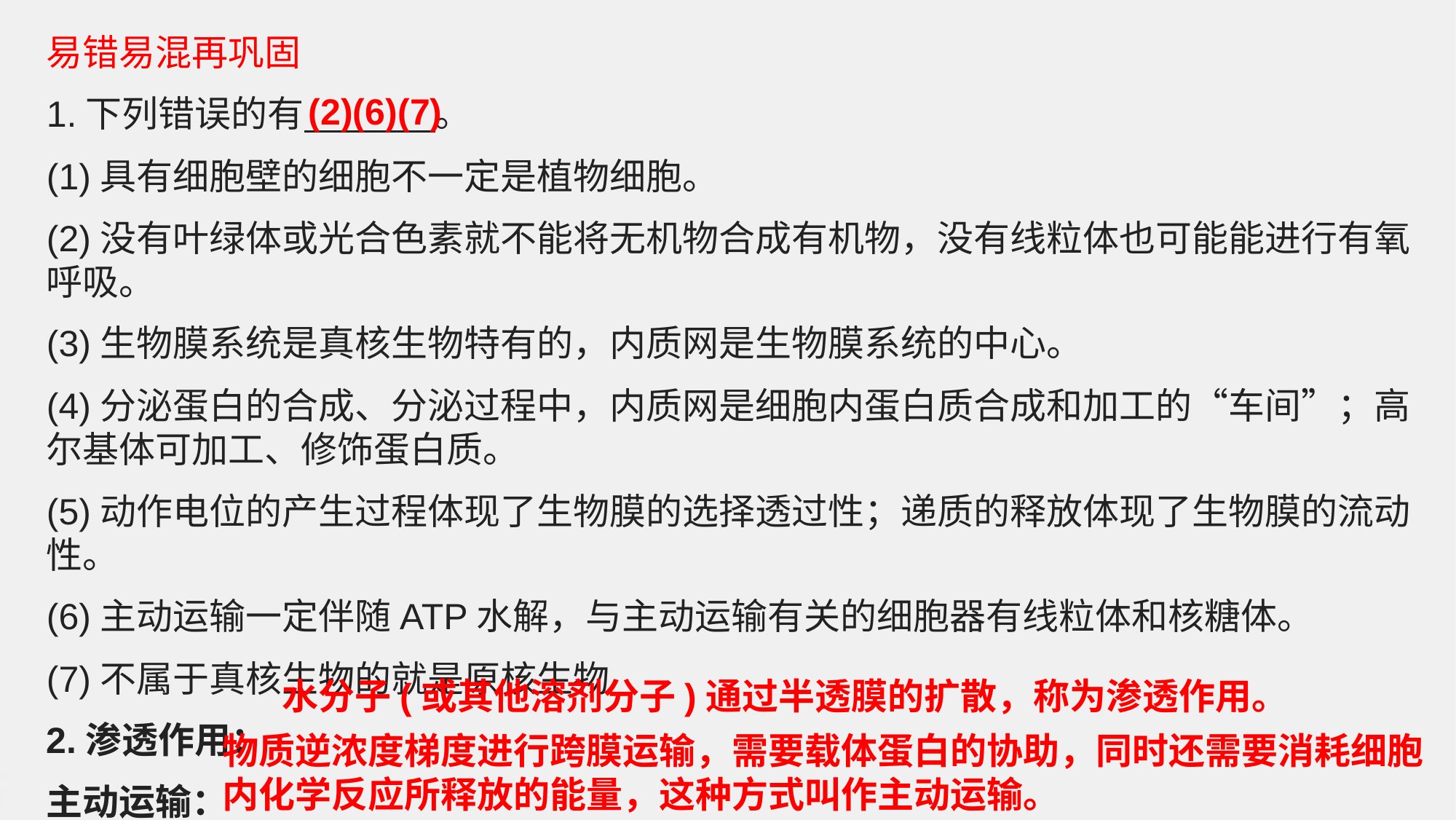

易错易混再巩固
1.下列错误的有                。
(1)具有细胞壁的细胞不一定是植物细胞。
(2)没有叶绿体或光合色素就不能将无机物合成有机物，没有线粒体也可能能进行有氧呼吸。
(3)生物膜系统是真核生物特有的，内质网是生物膜系统的中心。
(4)分泌蛋白的合成、分泌过程中，内质网是细胞内蛋白质合成和加工的“车间”；高尔基体可加工、修饰蛋白质。
(5)动作电位的产生过程体现了生物膜的选择透过性；递质的释放体现了生物膜的流动性。
(6)主动运输一定伴随ATP水解，与主动运输有关的细胞器有线粒体和核糖体。
(7)不属于真核生物的就是原核生物
2.渗透作用：
主动运输：
(2)(6)(7)
水分子(或其他溶剂分子)通过半透膜的扩散，称为渗透作用。
物质逆浓度梯度进行跨膜运输，需要载体蛋白的协助，同时还需要消耗细胞内化学反应所释放的能量，这种方式叫作主动运输。